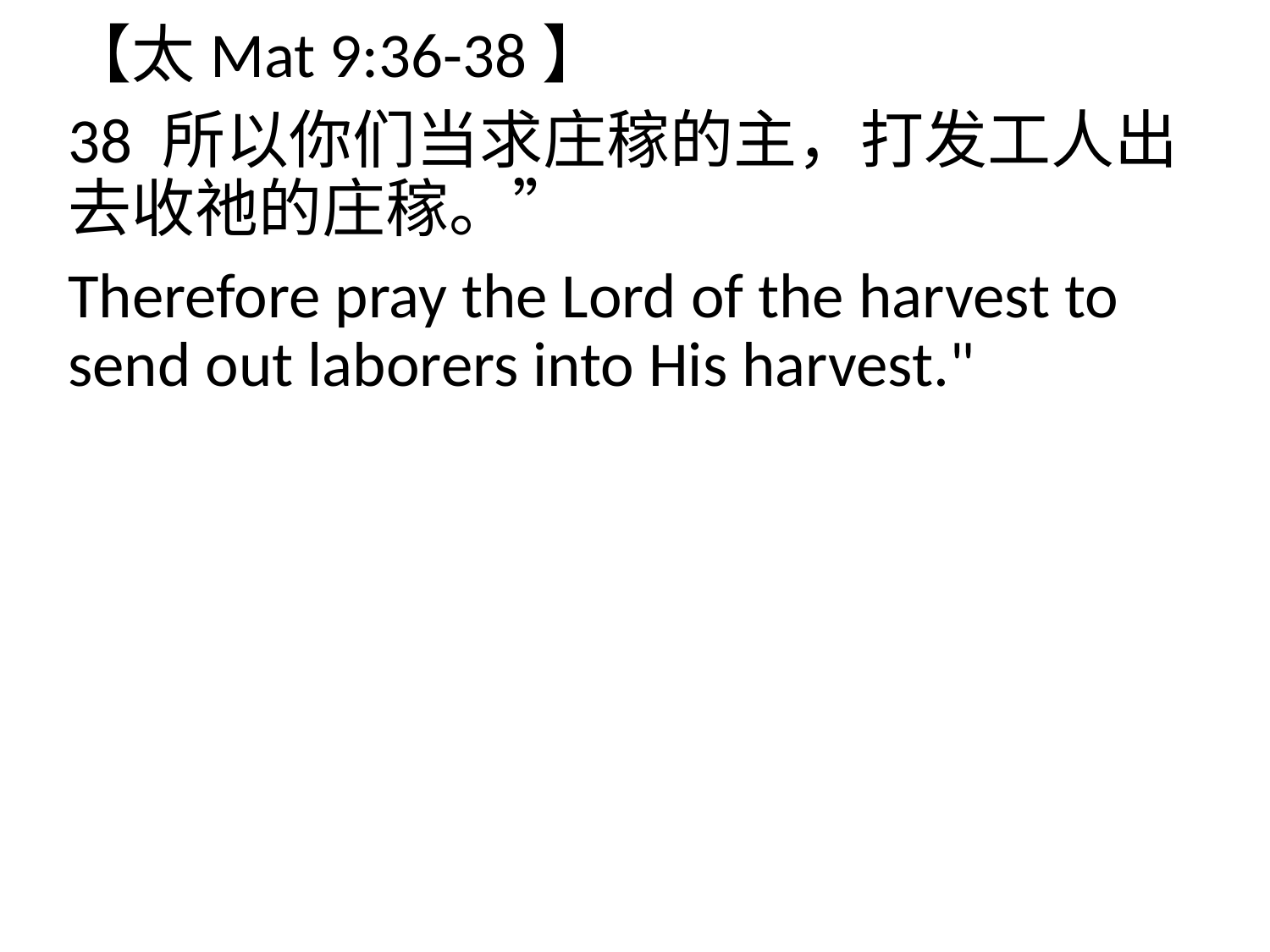

【太Mat 9:36-38】
38 所以你们当求庄稼的主，打发工人出去收祂的庄稼。”
Therefore pray the Lord of the harvest to send out laborers into His harvest."